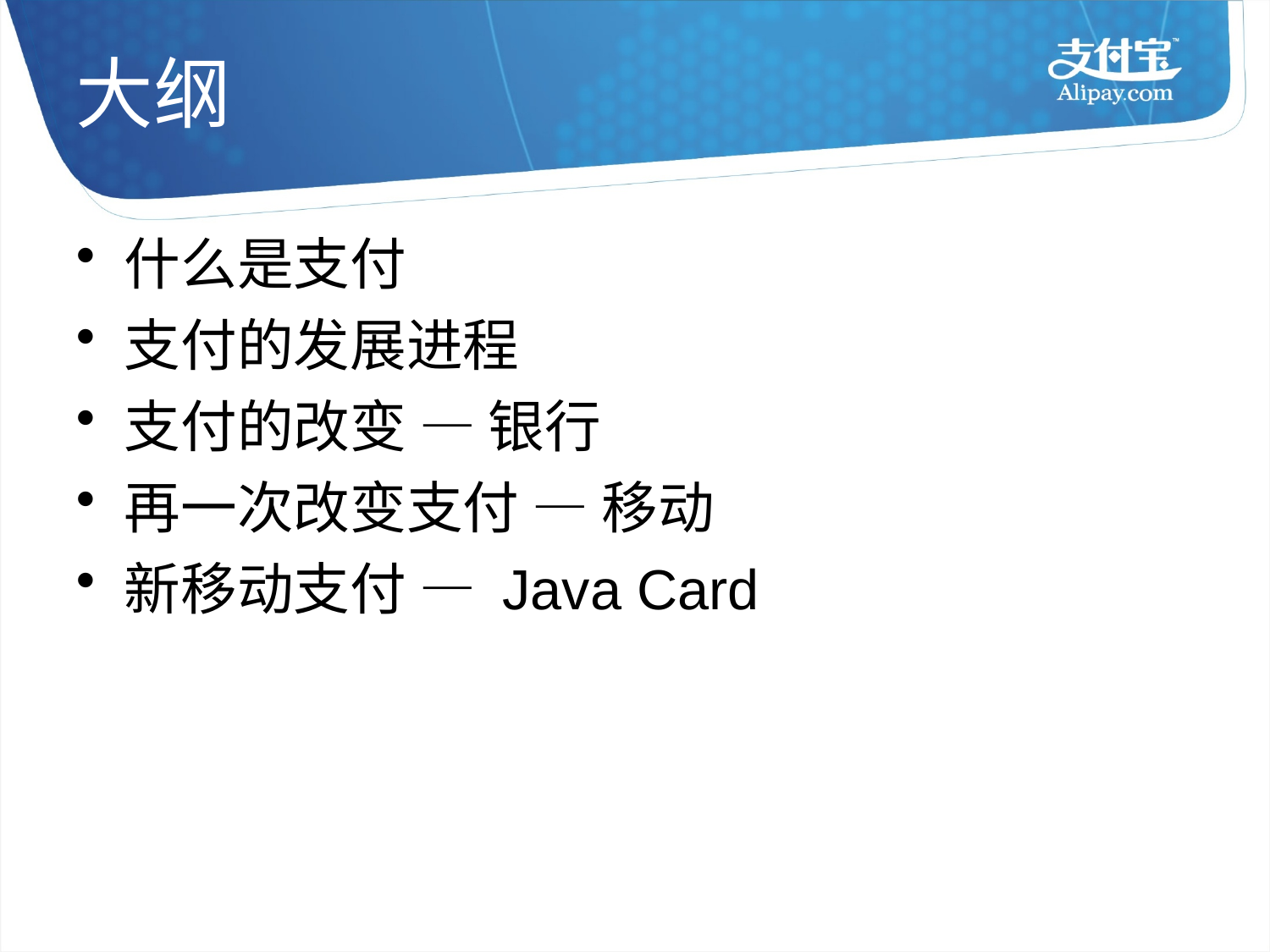

# 大纲
什么是支付
支付的发展进程
支付的改变 — 银行
再一次改变支付 — 移动
新移动支付 — Java Card